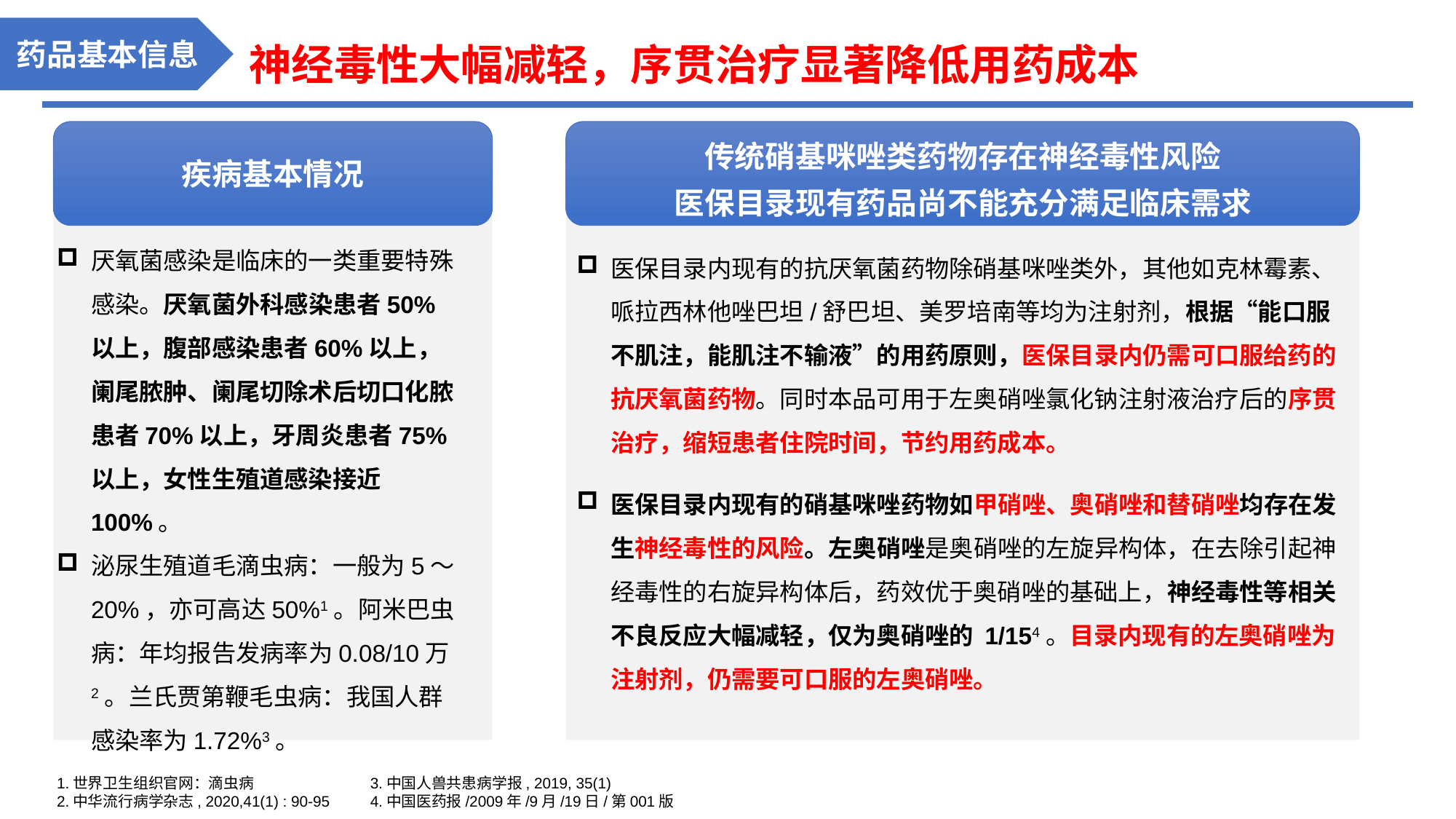

神经毒性大幅减轻，序贯治疗显著降低用药成本
药品基本信息
传统硝基咪唑类药物存在神经毒性风险
医保目录现有药品尚不能充分满足临床需求

医保目录内现有的抗厌氧菌药物除硝基咪唑类外，其他如克林霉素、哌拉西林他唑巴坦/舒巴坦、美罗培南等均为注射剂，根据“能口服不肌注，能肌注不输液”的用药原则，医保目录内仍需可口服给药的抗厌氧菌药物。同时本品可用于左奥硝唑氯化钠注射液治疗后的序贯治疗，缩短患者住院时间，节约用药成本。
医保目录内现有的硝基咪唑药物如甲硝唑、奥硝唑和替硝唑均存在发生神经毒性的风险。左奥硝唑是奥硝唑的左旋异构体，在去除引起神经毒性的右旋异构体后，药效优于奥硝唑的基础上，神经毒性等相关不良反应大幅减轻，仅为奥硝唑的 1/154。目录内现有的左奥硝唑为注射剂，仍需要可口服的左奥硝唑。
疾病基本情况

厌氧菌感染是临床的一类重要特殊感染。厌氧菌外科感染患者50%以上，腹部感染患者60%以上，阑尾脓肿、阑尾切除术后切口化脓患者70%以上，牙周炎患者75%以上，女性生殖道感染接近100%。
泌尿生殖道毛滴虫病：一般为5～20%，亦可高达50%1。阿米巴虫病：年均报告发病率为0.08/10万2。兰氏贾第鞭毛虫病：我国人群感染率为1.72%3。
1.世界卫生组织官网：滴虫病
2.中华流行病学杂志, 2020,41(1) : 90-95
3.中国人兽共患病学报, 2019, 35(1)
4.中国医药报/2009年/9月/19日/第001版